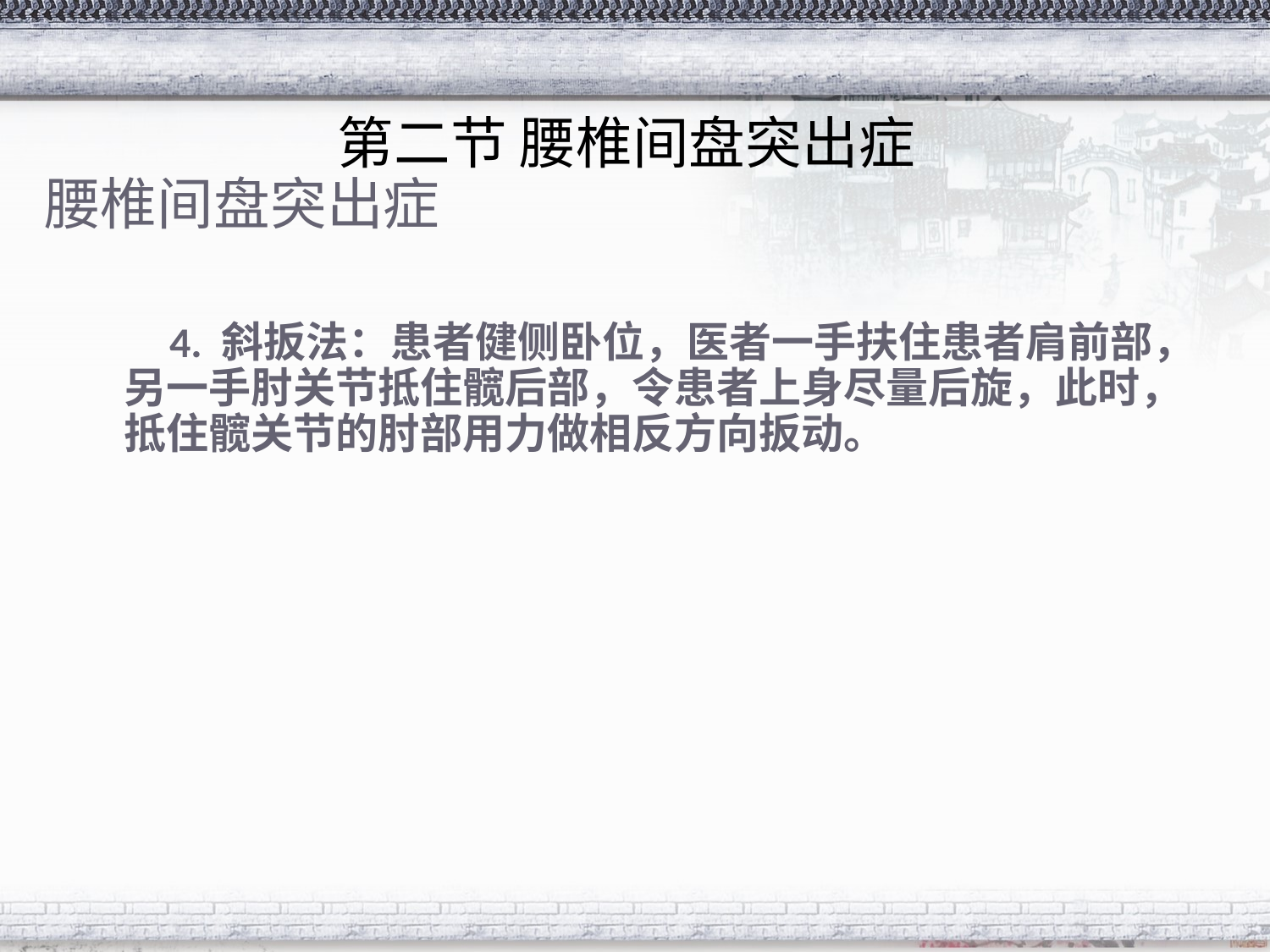

# 腰椎间盘突出症
第二节 腰椎间盘突出症
          4. 斜扳法：患者健侧卧位，医者一手扶住患者肩前部，另一手肘关节抵住髋后部，令患者上身尽量后旋，此时，抵住髋关节的肘部用力做相反方向扳动。